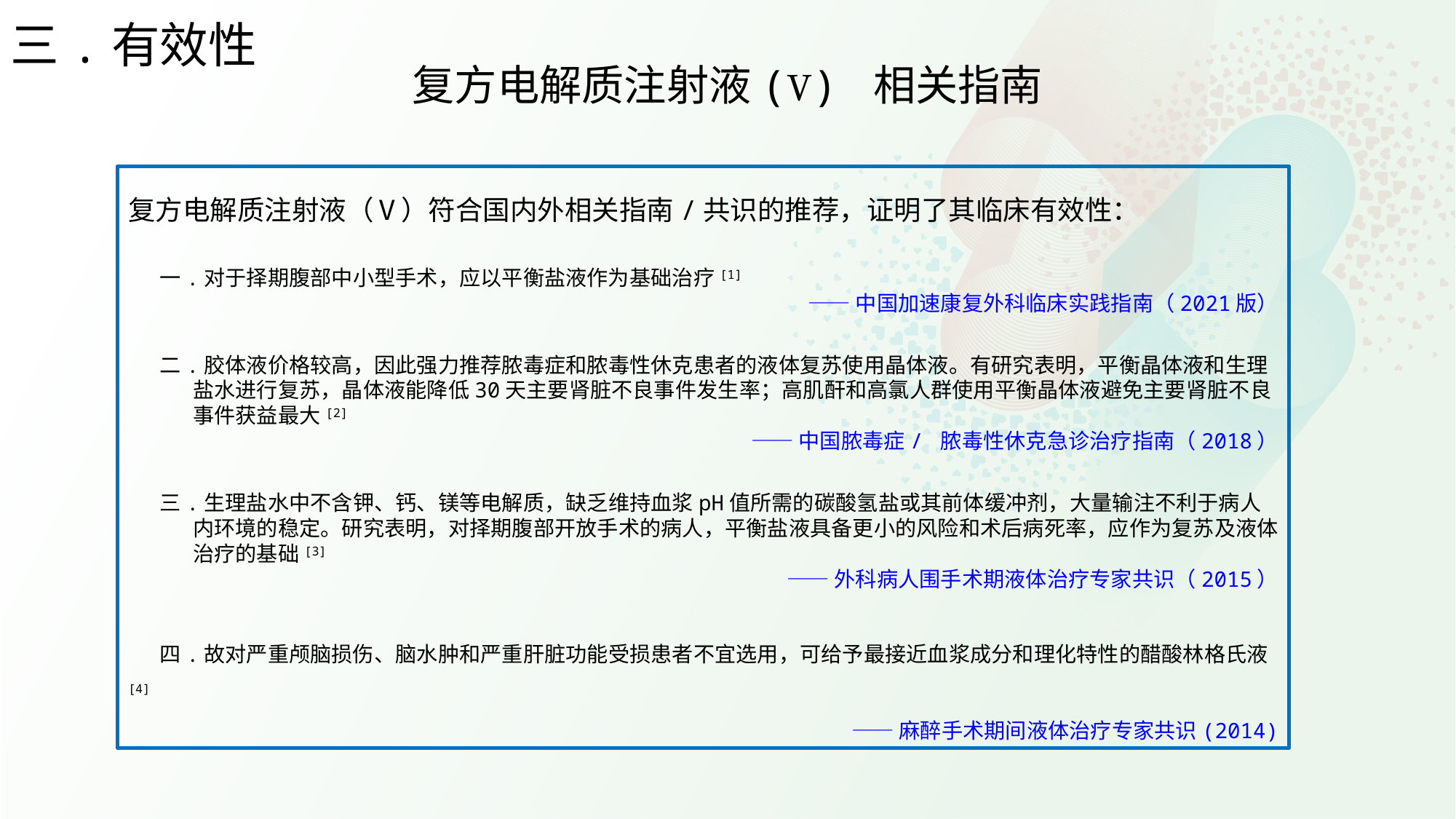

三.有效性
复方电解质注射液(Ⅴ) 相关指南
复方电解质注射液（Ⅴ）符合国内外相关指南/共识的推荐，证明了其临床有效性：

一.对于择期腹部中小型手术，应以平衡盐液作为基础治疗[1]
——中国加速康复外科临床实践指南（2021版）
二.胶体液价格较高，因此强力推荐脓毒症和脓毒性休克患者的液体复苏使用晶体液。有研究表明，平衡晶体液和生理盐水进行复苏，晶体液能降低30天主要肾脏不良事件发生率；高肌酐和高氯人群使用平衡晶体液避免主要肾脏不良事件获益最大[2]
——中国脓毒症/ 脓毒性休克急诊治疗指南（2018）
三.生理盐水中不含钾、钙、镁等电解质，缺乏维持血浆pH值所需的碳酸氢盐或其前体缓冲剂，大量输注不利于病人内环境的稳定。研究表明，对择期腹部开放手术的病人，平衡盐液具备更小的风险和术后病死率，应作为复苏及液体治疗的基础[3]
——外科病人围手术期液体治疗专家共识（2015）
四.故对严重颅脑损伤、脑水肿和严重肝脏功能受损患者不宜选用，可给予最接近血浆成分和理化特性的醋酸林格氏液[4]
——麻醉手术期间液体治疗专家共识(2014)